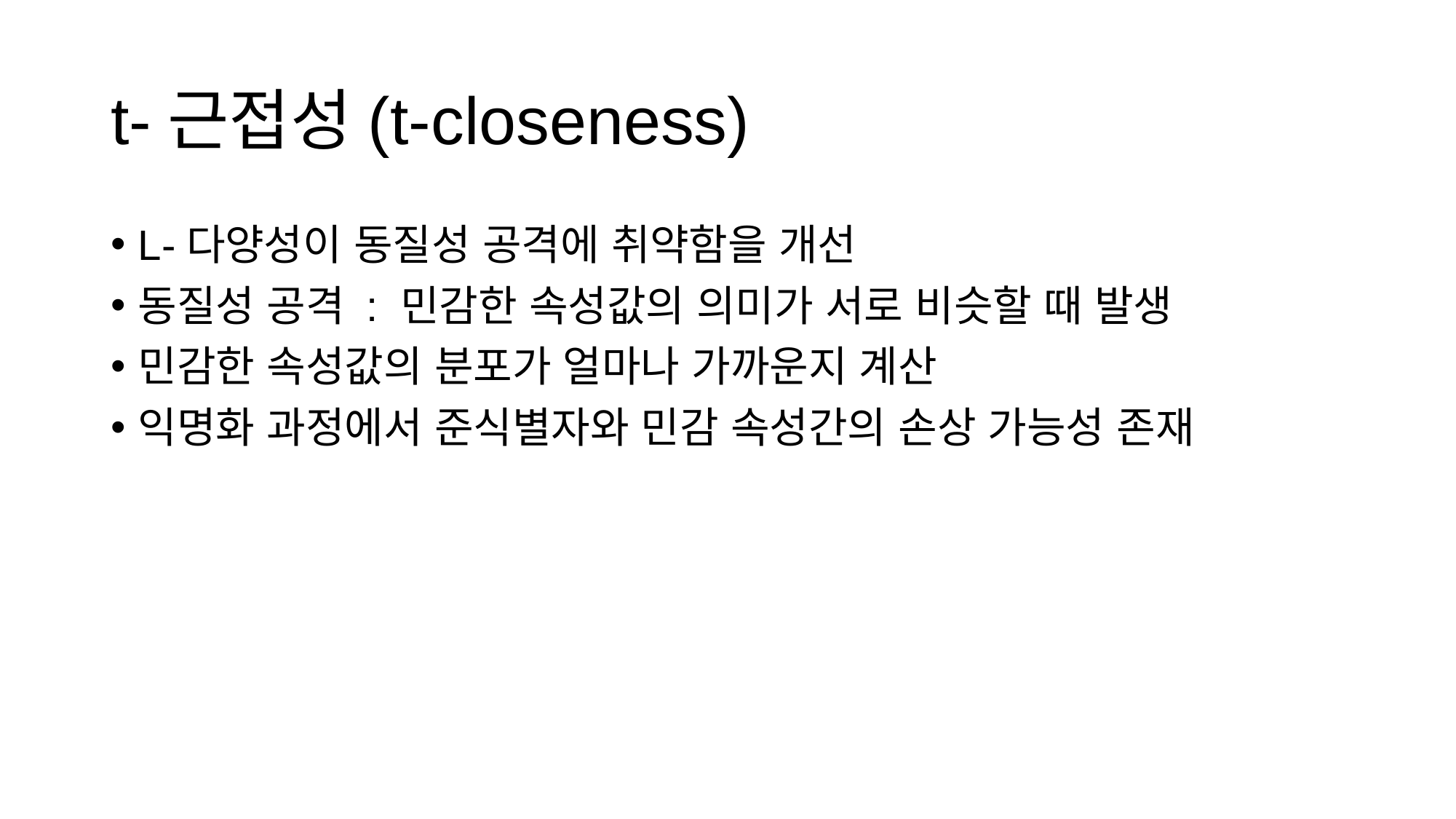

# t-근접성(t-closeness)
L-다양성이 동질성 공격에 취약함을 개선
동질성 공격 : 민감한 속성값의 의미가 서로 비슷할 때 발생
민감한 속성값의 분포가 얼마나 가까운지 계산
익명화 과정에서 준식별자와 민감 속성간의 손상 가능성 존재